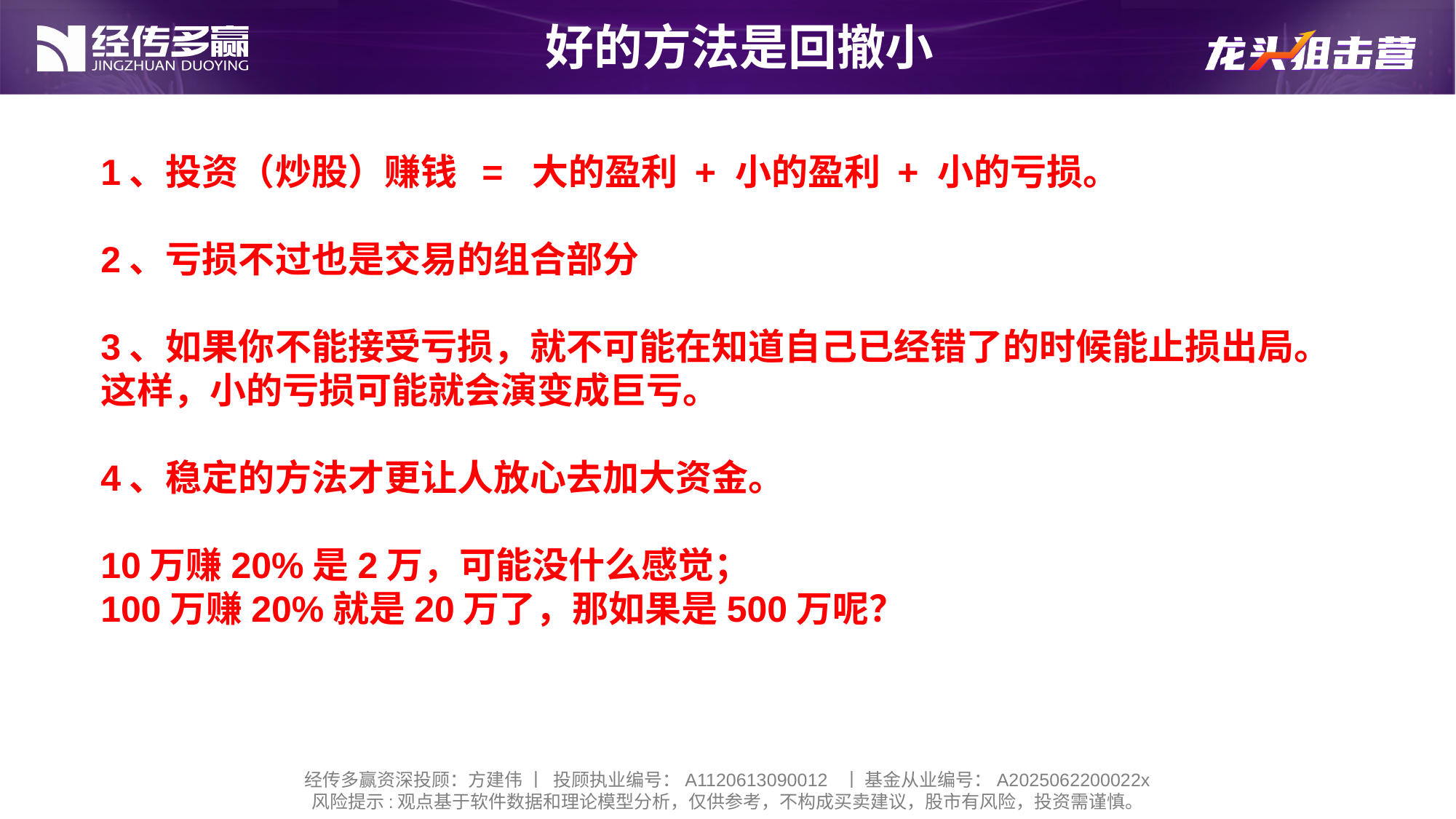

好的方法是回撤小
1、投资（炒股）赚钱  =  大的盈利 + 小的盈利 + 小的亏损。

2、亏损不过也是交易的组合部分

3、如果你不能接受亏损，就不可能在知道自己已经错了的时候能止损出局。
这样，小的亏损可能就会演变成巨亏。

4、稳定的方法才更让人放心去加大资金。

10万赚20%是2万，可能没什么感觉；
100万赚20%就是20万了，那如果是500万呢？